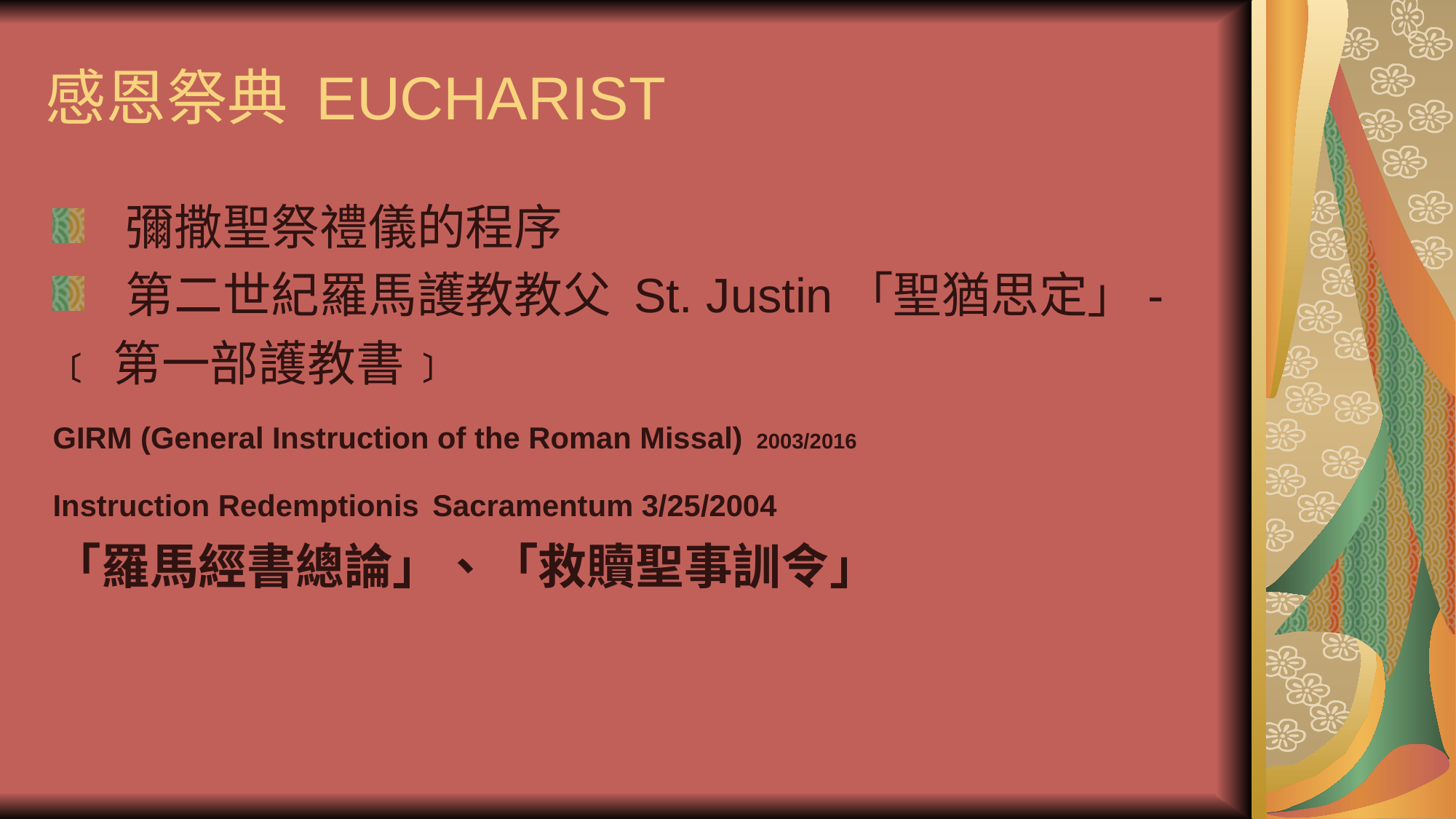

# 感恩祭典 EUCHARIST
彌撒聖祭禮儀的程序
第二世紀羅馬護教教父 St. Justin「聖猶思定」-
﹝第一部護教書﹞
GIRM (General Instruction of the Roman Missal) 2003/2016
Instruction Redemptionis Sacramentum 3/25/2004
「羅馬經書總論」、「救贖聖事訓令」